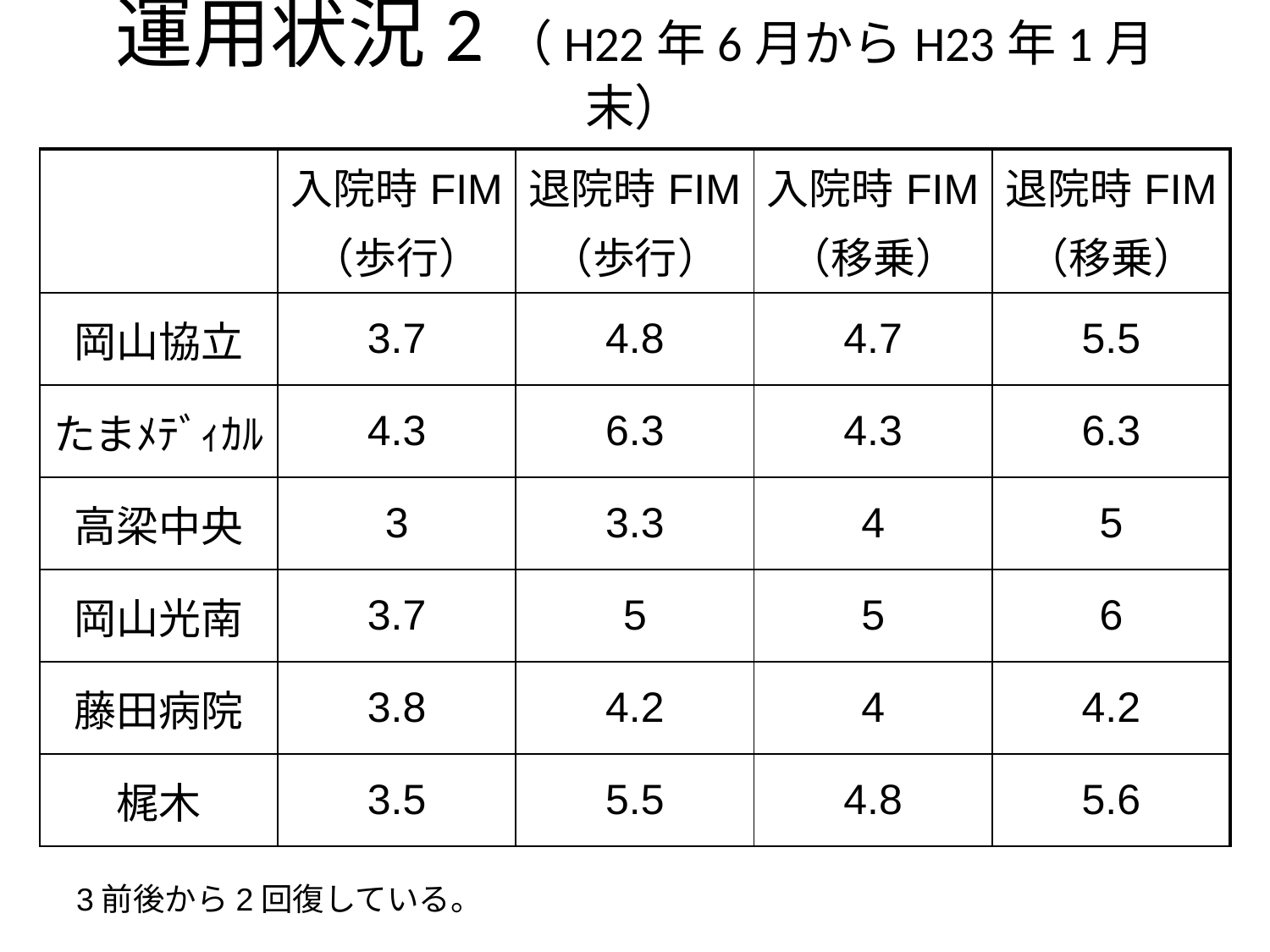

# 運用状況2（H22年6月からH23年1月末）
|  | 入院時FIM （歩行） | 退院時FIM （歩行） | 入院時FIM （移乗） | 退院時FIM （移乗） |
| --- | --- | --- | --- | --- |
| 岡山協立 | 3.7 | 4.8 | 4.7 | 5.5 |
| たまﾒﾃﾞｨｶﾙ | 4.3 | 6.3 | 4.3 | 6.3 |
| 高梁中央 | 3 | 3.3 | 4 | 5 |
| 岡山光南 | 3.7 | 5 | 5 | 6 |
| 藤田病院 | 3.8 | 4.2 | 4 | 4.2 |
| 梶木 | 3.5 | 5.5 | 4.8 | 5.6 |
3前後から2回復している。